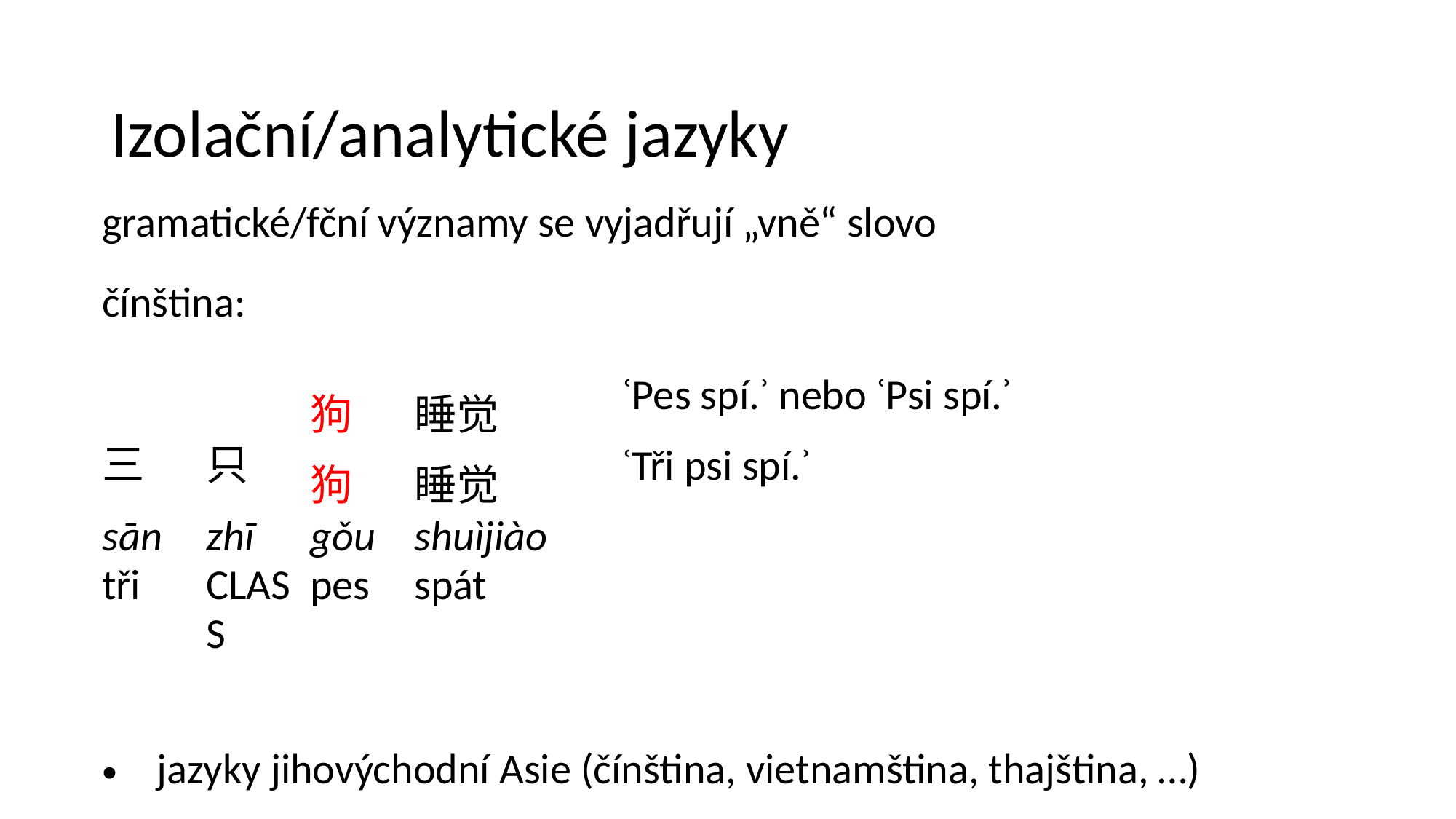

# Izolační/analytické jazyky
| gramatické/fční významy se vyjadřují „vně“ slovo |  |  |  |  |  |  |  |  |  |  |  |
| --- | --- | --- | --- | --- | --- | --- | --- | --- | --- | --- | --- |
| čínština: |  |  |  |  |  |  |  |  |  |  |  |
|  |  | 狗 | 睡觉 |  | ʿPes spí.ʾ nebo ʿPsi spí.ʾ |  |  |  |  |  |  |
| 三 | 只 | 狗 | 睡觉 |  | ʿTři psi spí.ʾ |  |  |  |  |  |  |
| sān | zhī | gǒu | shuìjiào |  |  |  |  |  |  |  |  |
| tři | class | pes | spát |  |  |  |  |  |  |  |  |
|  |  |  |  |  |  |  |  |  |  |  |  |
| jazyky jihovýchodní Asie (čínština, vietnamština, thajština, …) |  |  |  |  |  |  |  |  |  |  |  |